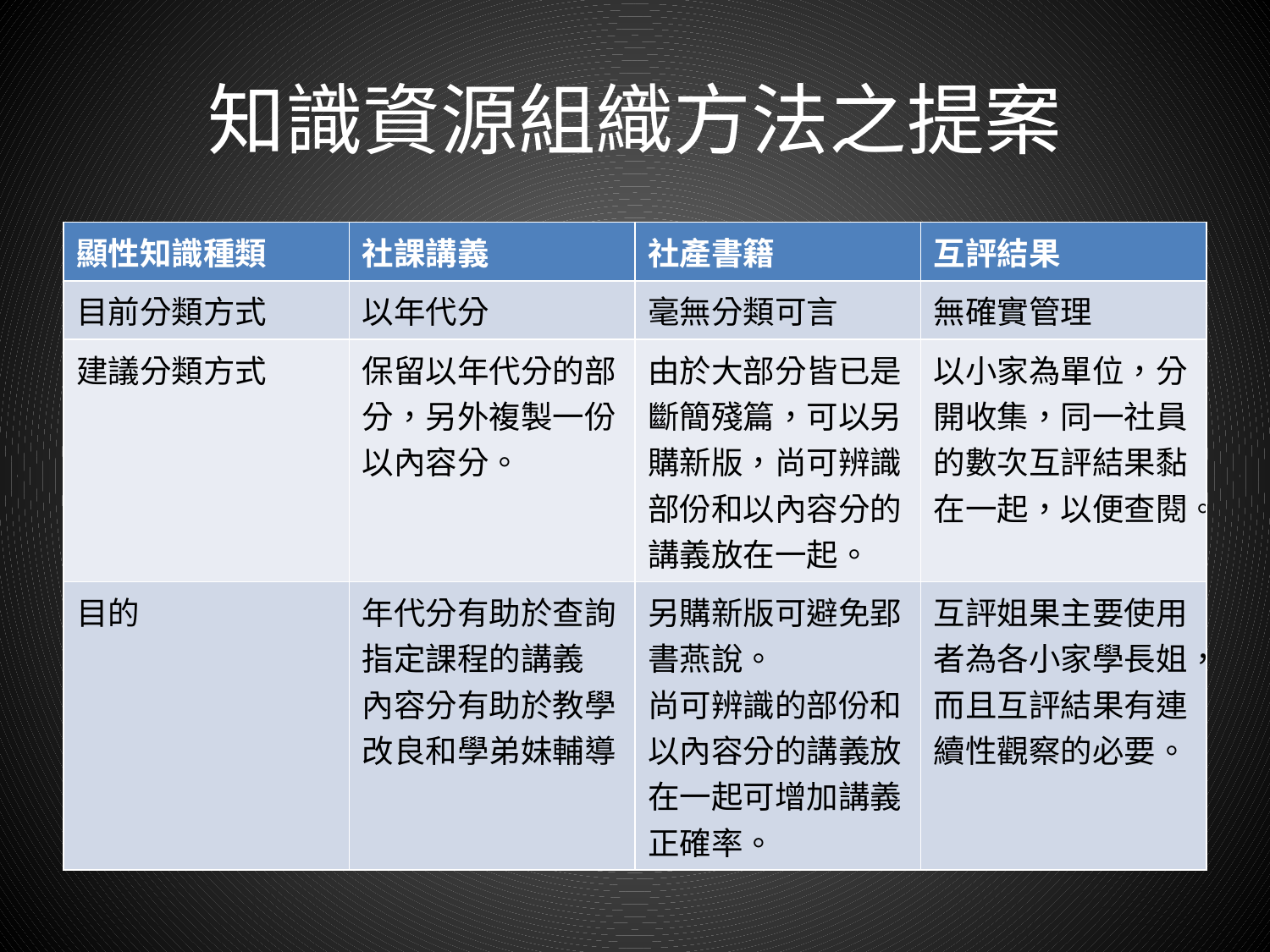

# 知識資源組織方法之提案
| 顯性知識種類 | 社課講義 | 社產書籍 | 互評結果 |
| --- | --- | --- | --- |
| 目前分類方式 | 以年代分 | 毫無分類可言 | 無確實管理 |
| 建議分類方式 | 保留以年代分的部分，另外複製一份以內容分。 | 由於大部分皆已是斷簡殘篇，可以另購新版，尚可辨識部份和以內容分的講義放在一起。 | 以小家為單位，分開收集，同一社員的數次互評結果黏在一起，以便查閱。 |
| 目的 | 年代分有助於查詢指定課程的講義 內容分有助於教學改良和學弟妹輔導 | 另購新版可避免郢書燕說。 尚可辨識的部份和以內容分的講義放在一起可增加講義正確率。 | 互評姐果主要使用者為各小家學長姐，而且互評結果有連續性觀察的必要。 |